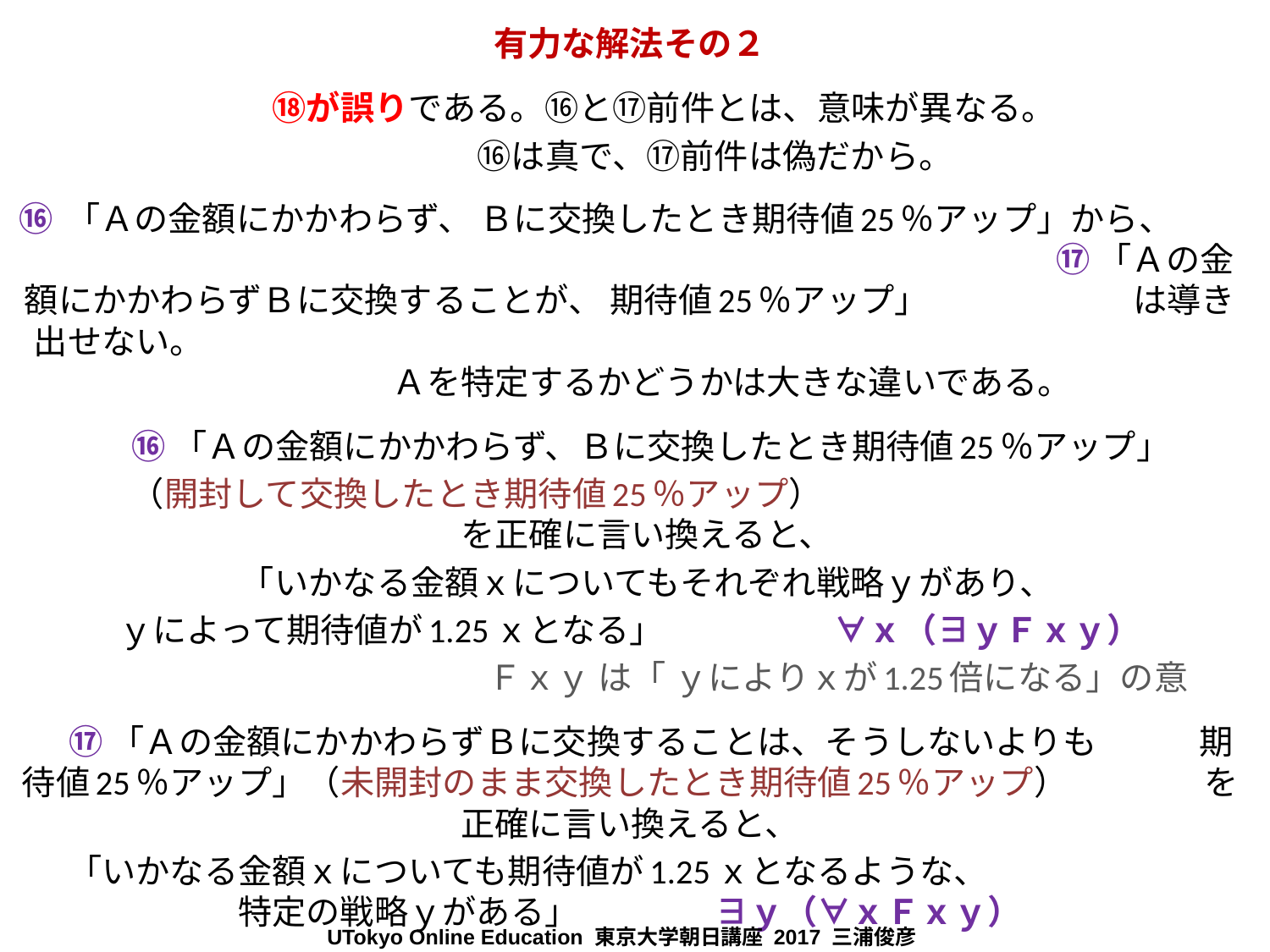

有力な解法その２

　　⑱が誤りである。⑯と⑰前件とは、意味が異なる。
　　　　　⑯は真で、⑰前件は偽だから。

⑯ 「Ａの金額にかかわらず、 Ｂに交換したとき期待値25％アップ」から、　　　　　　　　　　　　　　　　　　　　　　　　　　　　　　　　 ⑰ 「Ａの金額にかかわらずＢに交換することが、 期待値25％アップ」　　　　　　は導き出せない。　　　　　　　　　　　　　　　　　　　　　　　　　　　　　　　　　　　　Ａを特定するかどうかは大きな違いである。

　 ⑯ 「Ａの金額にかかわらず、Ｂに交換したとき期待値25％アップ」
　　　（開封して交換したとき期待値25％アップ）　　　　　　　　　　　　　を正確に言い換えると、
　「いかなる金額ｘについてもそれぞれ戦略ｙがあり、
ｙによって期待値が1.25ｘとなる」　　　　　∀ｘ（∃ｙＦｘｙ）
　　　　　　　　　　 　　 Ｆｘｙ は「 ｙによりｘが1.25倍になる」の意

　 ⑰ 「Ａの金額にかかわらずＢに交換することは、そうしないよりも　　　期待値25％アップ」（未開封のまま交換したとき期待値25％アップ）　　　　を正確に言い換えると、
　「いかなる金額ｘについても期待値が1.25ｘとなるような、　　　　　　　特定の戦略ｙがある」　　　　∃ｙ（∀ｘＦｘｙ）
UTokyo Online Education 東京大学朝日講座 2017 三浦俊彦　CC BY-NC-ND